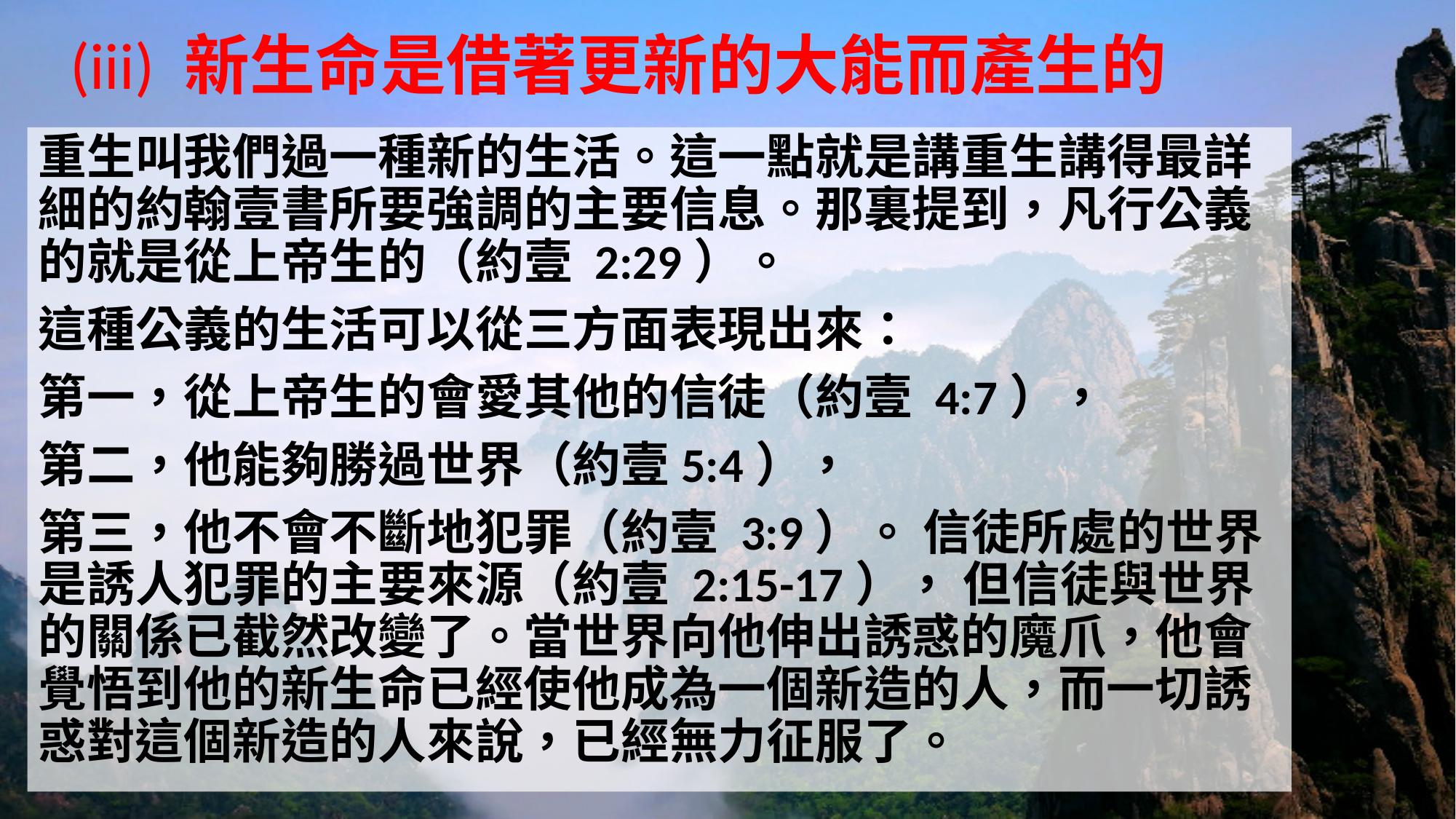

# (iii) 新生命是借著更新的大能而產生的
重生叫我們過一種新的生活。這一點就是講重生講得最詳細的約翰壹書所要強調的主要信息。那裏提到，凡行公義的就是從上帝生的（約壹 2:29）。
這種公義的生活可以從三方面表現出來：
第一，從上帝生的會愛其他的信徒（約壹 4:7），
第二，他能夠勝過世界（約壹5:4），
第三，他不會不斷地犯罪（約壹 3:9）。 信徒所處的世界是誘人犯罪的主要來源（約壹 2:15-17）， 但信徒與世界的關係已截然改變了。當世界向他伸出誘惑的魔爪，他會覺悟到他的新生命已經使他成為一個新造的人，而一切誘惑對這個新造的人來說，已經無力征服了。